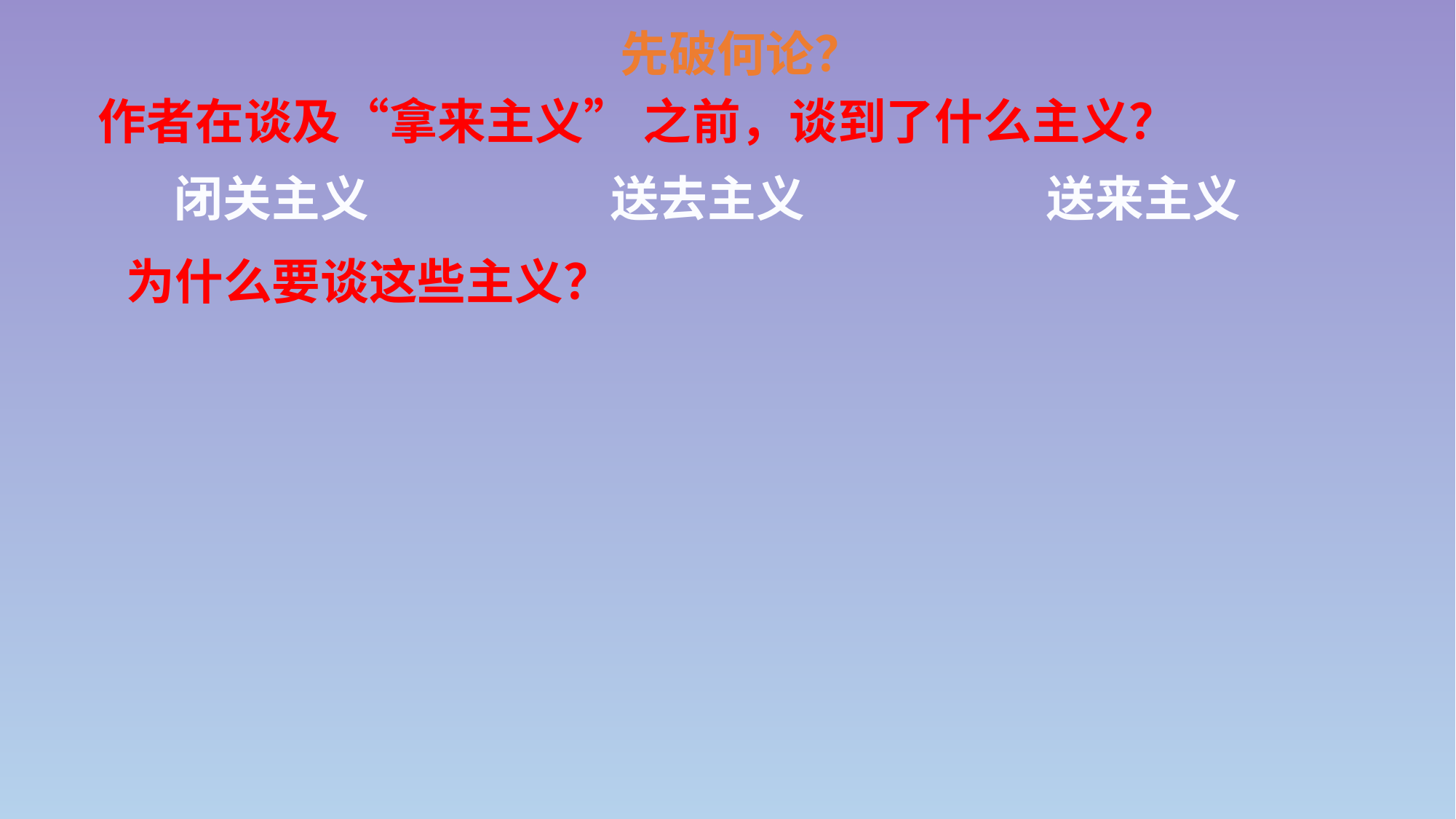

先破何论？
作者在谈及“拿来主义” 之前，谈到了什么主义？
闭关主义
送去主义
送来主义
为什么要谈这些主义？